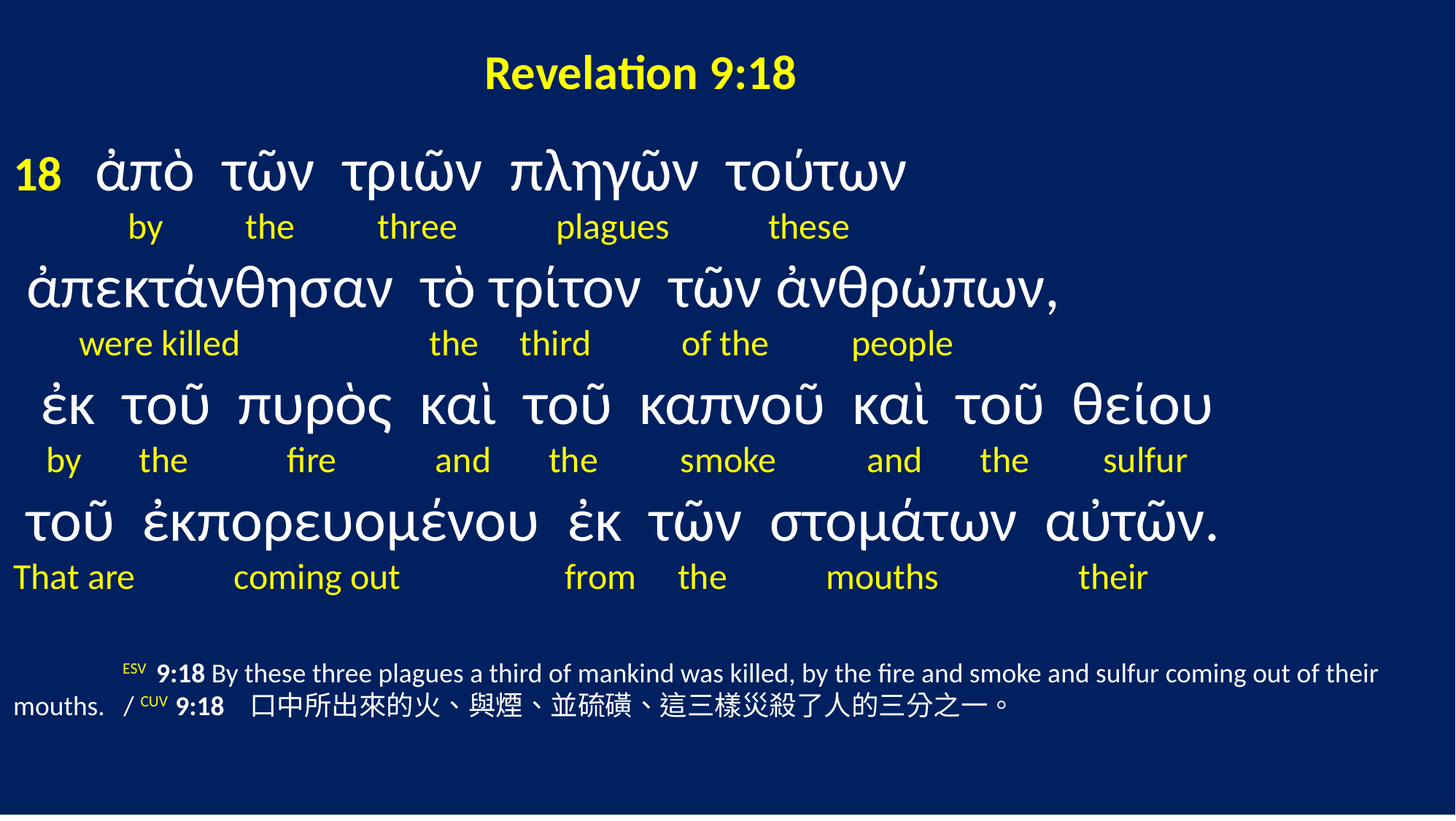

Revelation 9:18

18   ἀπὸ  τῶν  τριῶν  πληγῶν  τούτων
              by          the          three            plagues            these
 ἀπεκτάνθησαν  τὸ τρίτον  τῶν ἀνθρώπων,
        were killed                       the     third           of the          people
  ἐκ  τοῦ  πυρὸς  καὶ  τοῦ  καπνοῦ  καὶ  τοῦ  θείου
    by       the            fire            and       the          smoke           and       the         sulfur
 τοῦ  ἐκπορευομένου  ἐκ  τῶν  στομάτων  αὐτῶν.
That are            coming out                    from     the            mouths                 their

	ESV  9:18 By these three plagues a third of mankind was killed, by the fire and smoke and sulfur coming out of their mouths.   / CUV  9:18   口中所出來的火、與煙、並硫磺、這三樣災殺了人的三分之一。